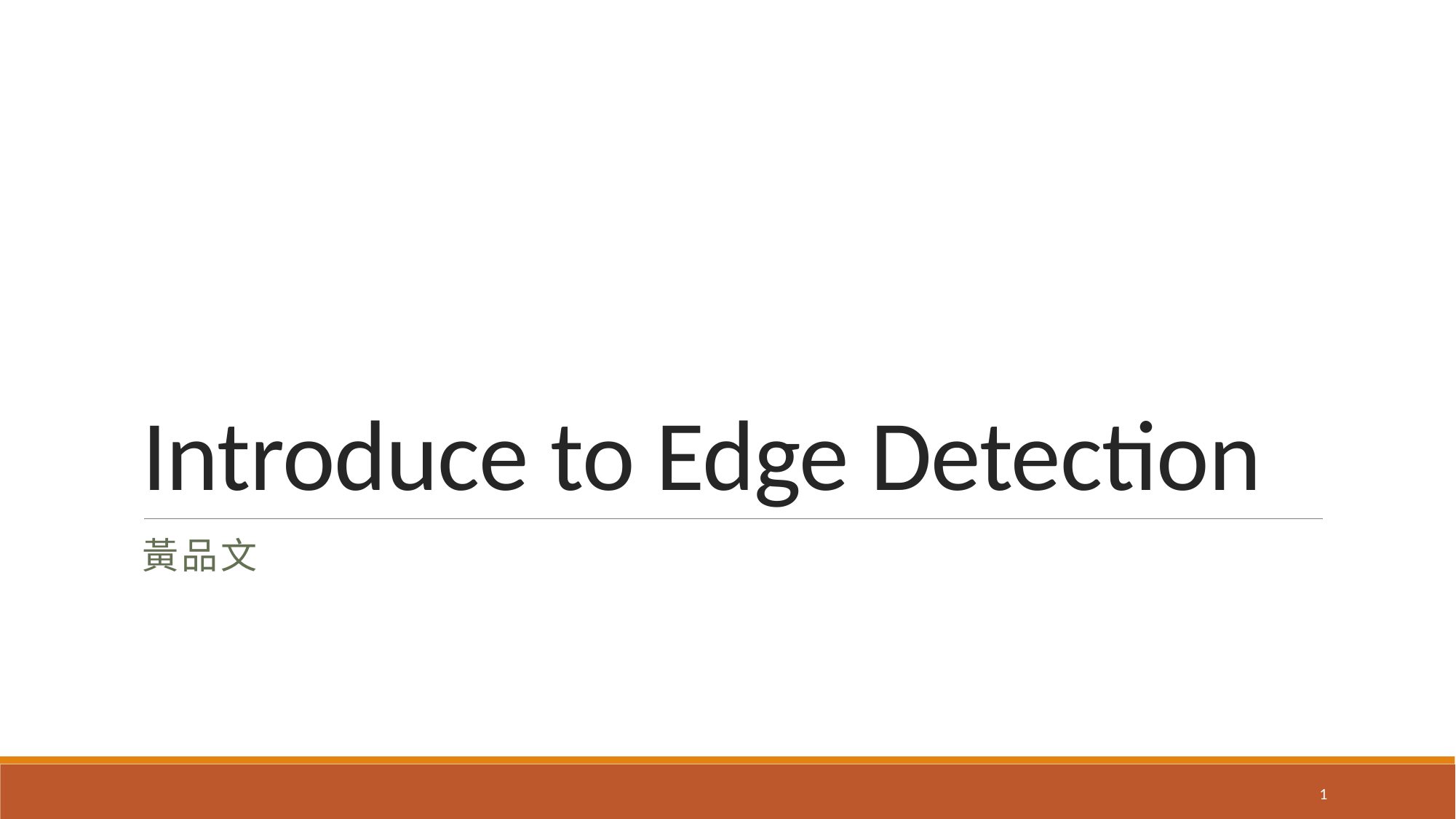

# Introduce to Edge Detection
黃品文
1